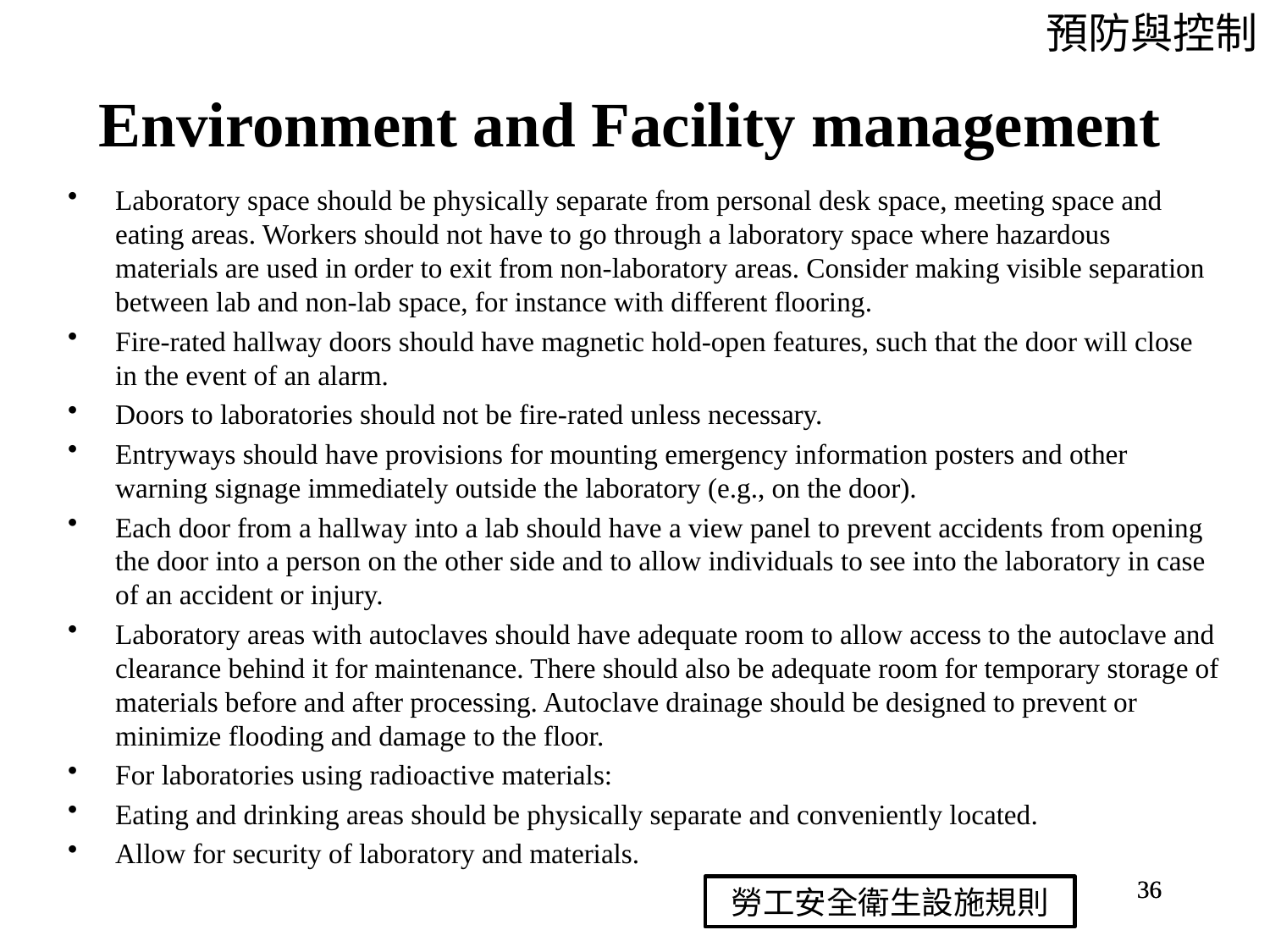

預防與控制
# Environment and Facility management
Laboratory space should be physically separate from personal desk space, meeting space and eating areas. Workers should not have to go through a laboratory space where hazardous materials are used in order to exit from non-laboratory areas. Consider making visible separation between lab and non-lab space, for instance with different flooring.
Fire-rated hallway doors should have magnetic hold-open features, such that the door will close in the event of an alarm.
Doors to laboratories should not be fire-rated unless necessary.
Entryways should have provisions for mounting emergency information posters and other warning signage immediately outside the laboratory (e.g., on the door).
Each door from a hallway into a lab should have a view panel to prevent accidents from opening the door into a person on the other side and to allow individuals to see into the laboratory in case of an accident or injury.
Laboratory areas with autoclaves should have adequate room to allow access to the autoclave and clearance behind it for maintenance. There should also be adequate room for temporary storage of materials before and after processing. Autoclave drainage should be designed to prevent or minimize flooding and damage to the floor.
For laboratories using radioactive materials:
Eating and drinking areas should be physically separate and conveniently located.
Allow for security of laboratory and materials.
36
36
勞工安全衛生設施規則